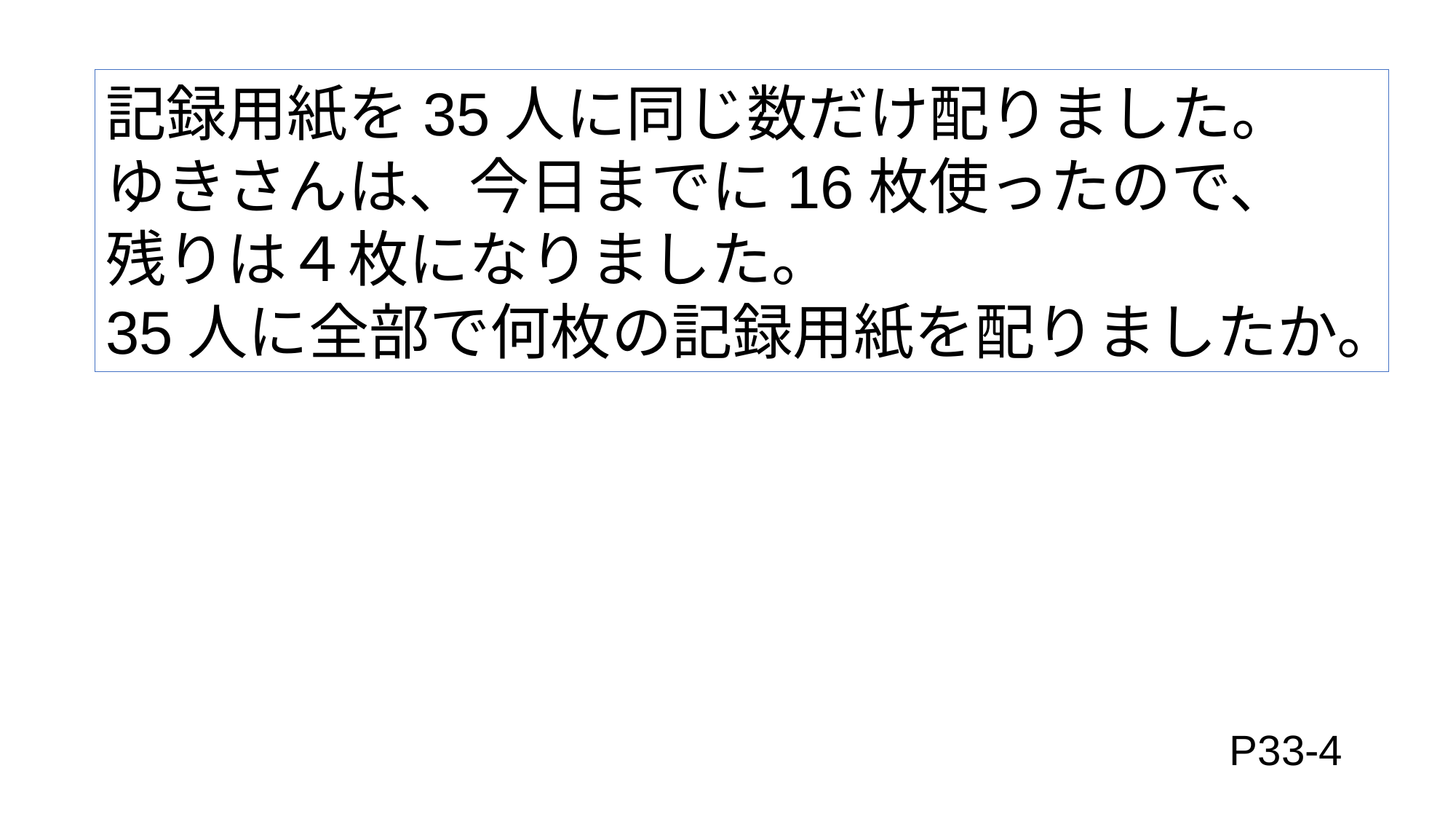

記録用紙を35人に同じ数だけ配りました。
ゆきさんは、今日までに16枚使ったので、
残りは４枚になりました。
35人に全部で何枚の記録用紙を配りましたか。
P33-4